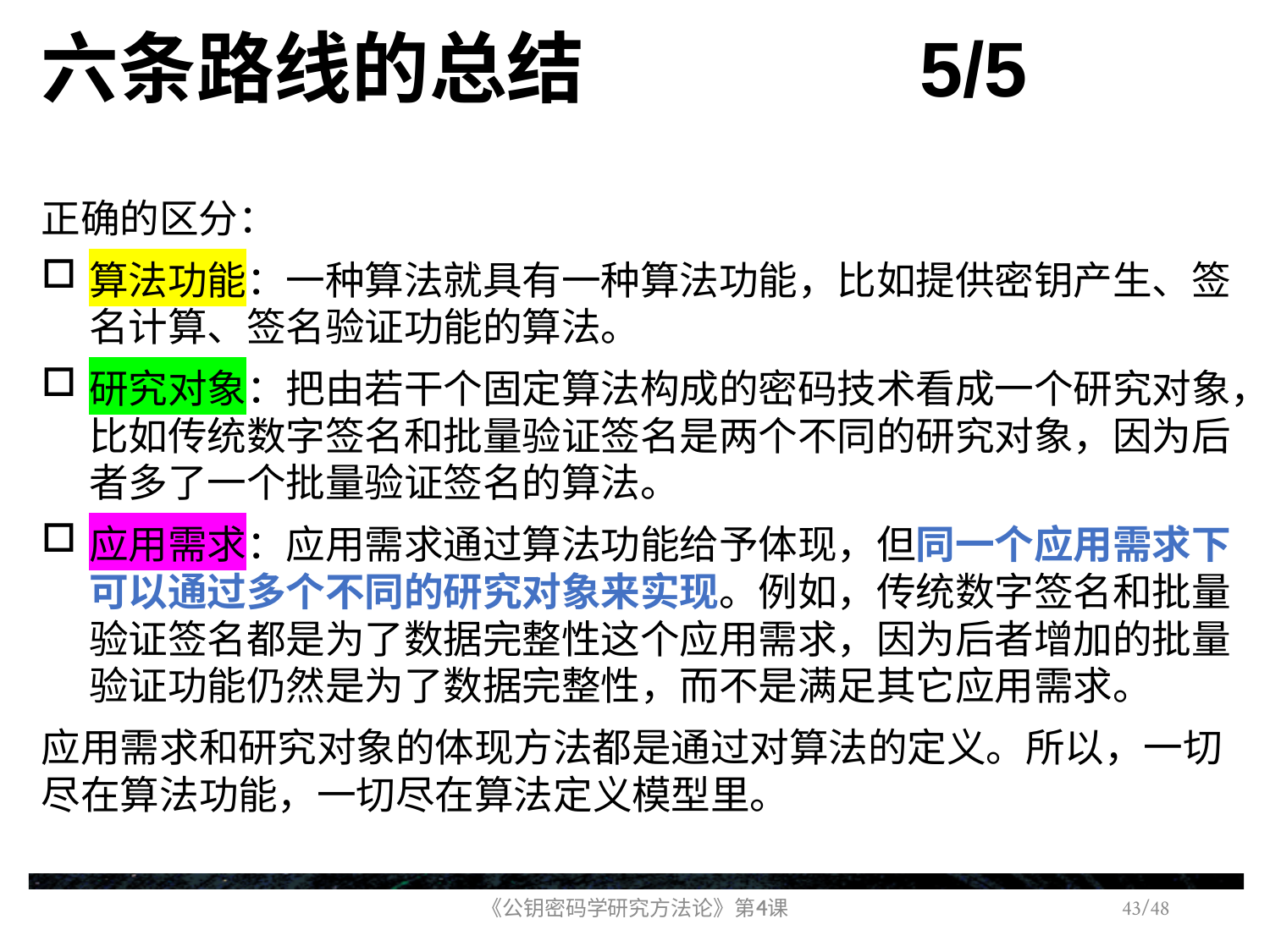

# 六条路线的总结                  5/5
正确的区分：
算法功能：一种算法就具有一种算法功能，比如提供密钥产生、签名计算、签名验证功能的算法。
研究对象：把由若干个固定算法构成的密码技术看成一个研究对象，比如传统数字签名和批量验证签名是两个不同的研究对象，因为后者多了一个批量验证签名的算法。
应用需求：应用需求通过算法功能给予体现，但同一个应用需求下可以通过多个不同的研究对象来实现。例如，传统数字签名和批量验证签名都是为了数据完整性这个应用需求，因为后者增加的批量验证功能仍然是为了数据完整性，而不是满足其它应用需求。
应用需求和研究对象的体现方法都是通过对算法的定义。所以，一切尽在算法功能，一切尽在算法定义模型里。
《公钥密码学研究方法论》第4课
43/48